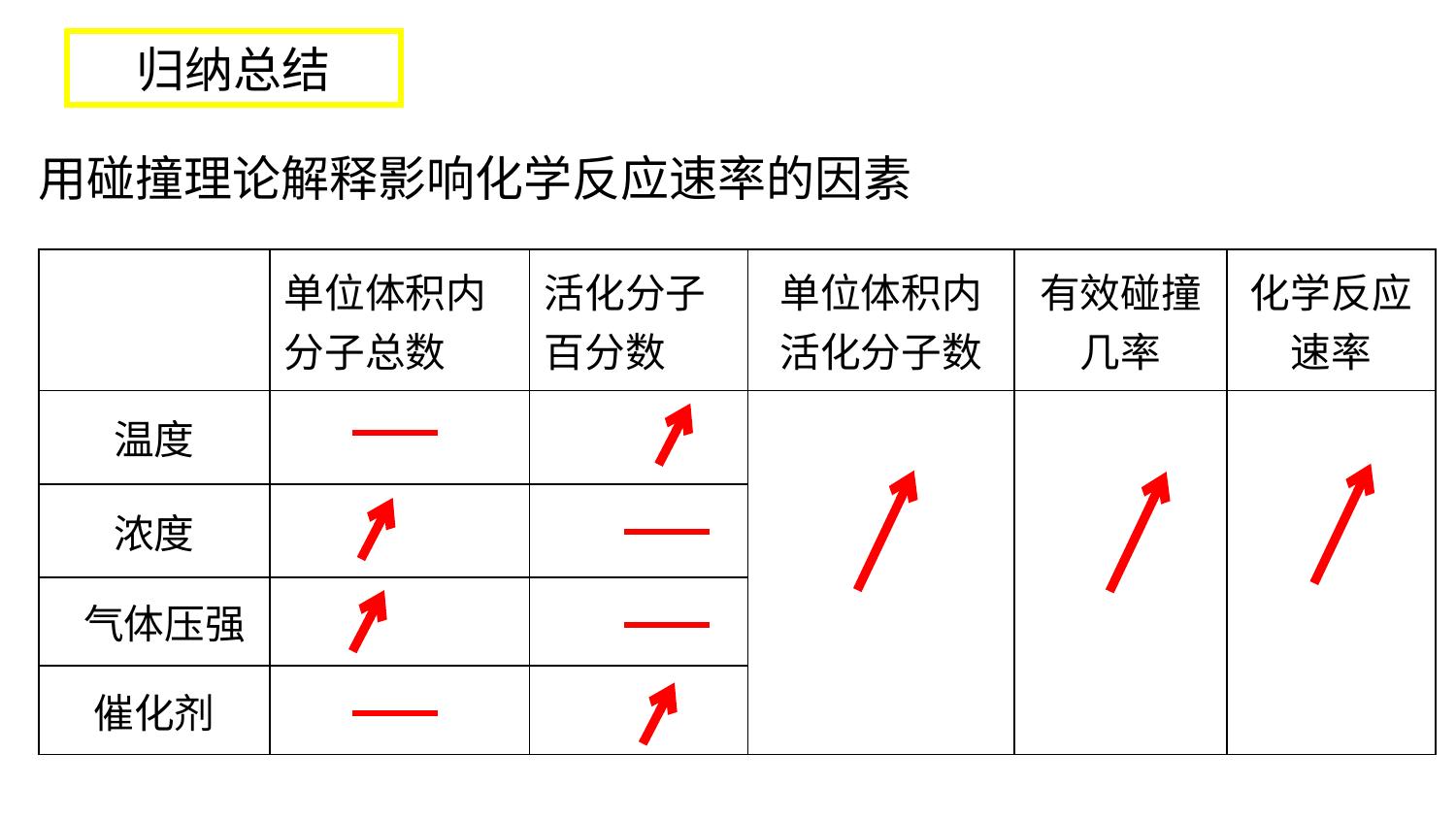

归纳总结
用碰撞理论解释影响化学反应速率的因素
|  | 单位体积内分子总数 | 活化分子百分数 | 单位体积内活化分子数 | 有效碰撞几率 | 化学反应速率 |
| --- | --- | --- | --- | --- | --- |
| 温度 |  |  |  |  |  |
| 浓度 |  |  |  |  |  |
| 气体压强 |  |  |  |  |  |
| 催化剂 |  |  |  |  |  |